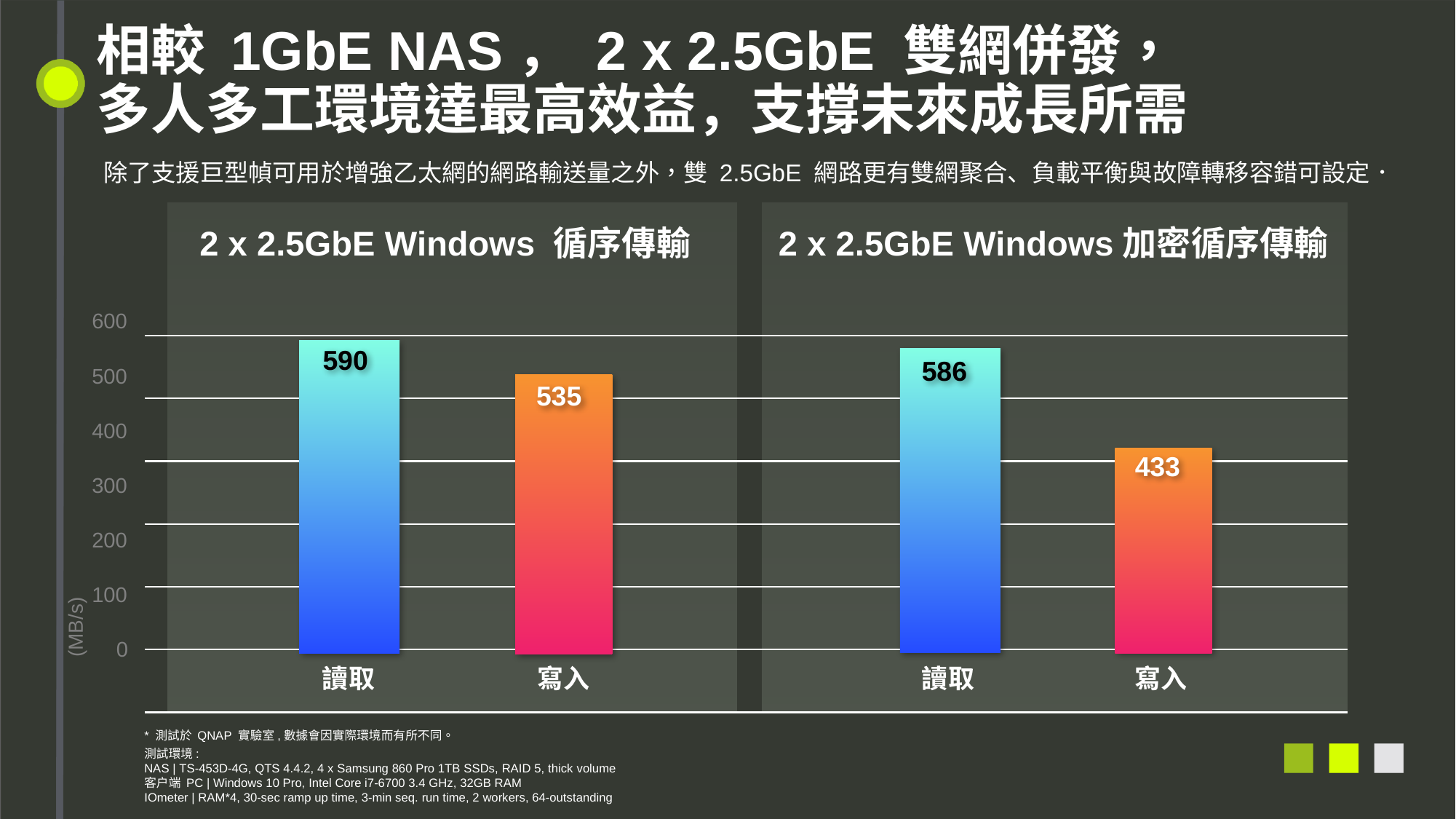

# 相較 1GbE NAS， 2 x 2.5GbE 雙網併發， 多人多工環境達最高效益，支撐未來成長所需
除了支援巨型幀可用於增強乙太網的網路輸送量之外，雙 2.5GbE 網路更有雙網聚合、負載平衡與故障轉移容錯可設定．

2 x 2.5GbE Windows 循序傳輸

2 x 2.5GbE Windows加密循序傳輸
600
500
400
300
200
100
0
590

586
535

433

(MB/s)
讀取
寫入
讀取
寫入
* 測試於 QNAP 實驗室,數據會因實際環境而有所不同。

測試環境:
NAS | TS-453D-4G, QTS 4.4.2, 4 x Samsung 860 Pro 1TB SSDs, RAID 5, thick volume
客户端 PC | Windows 10 Pro, Intel Core i7-6700 3.4 GHz, 32GB RAM
IOmeter | RAM*4, 30-sec ramp up time, 3-min seq. run time, 2 workers, 64-outstanding